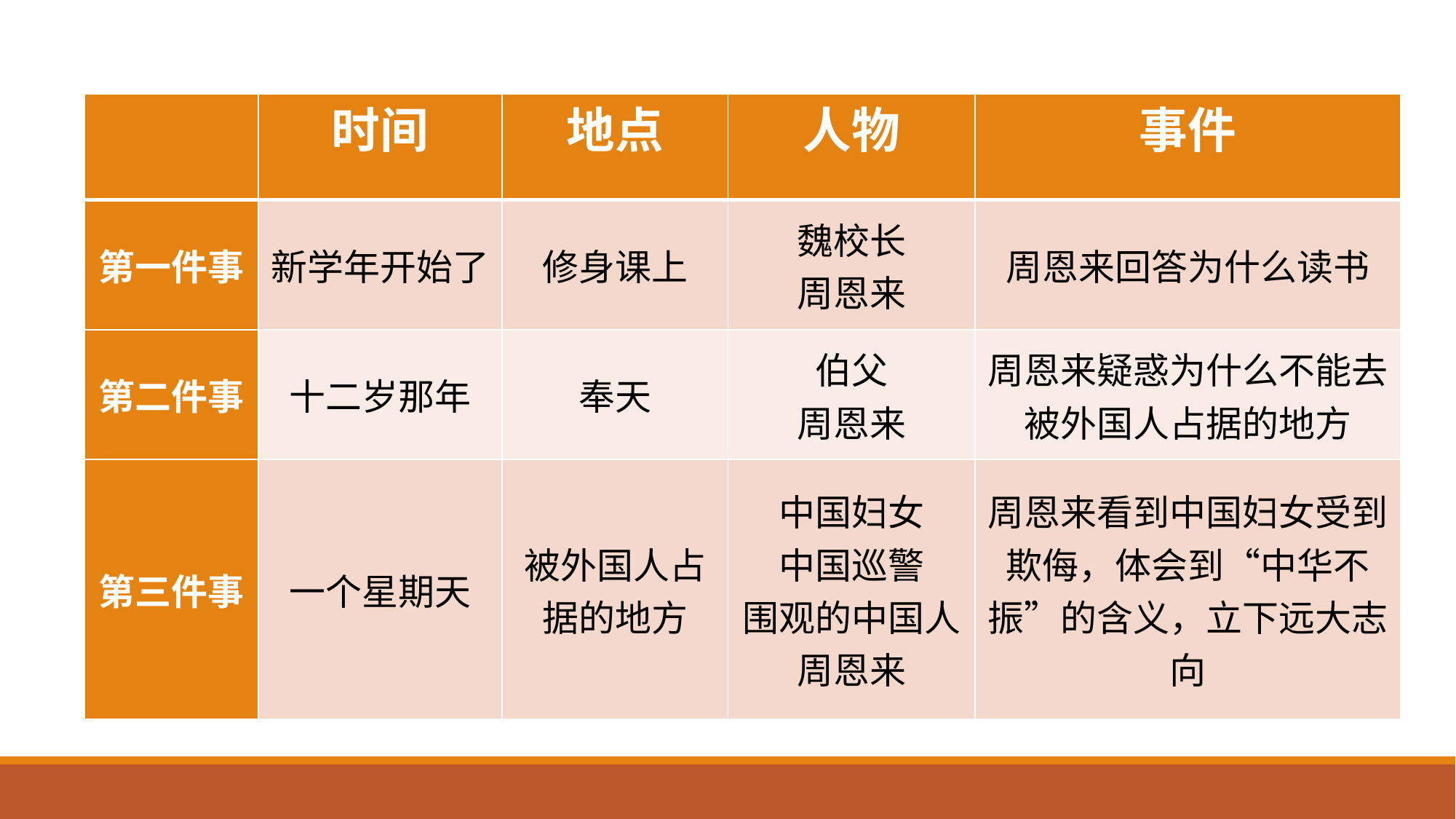

|  | 时间 | 地点 | 人物 | 事件 |
| --- | --- | --- | --- | --- |
| 第一件事 | 新学年开始了 | 修身课上 | 魏校长 周恩来 | 周恩来回答为什么读书 |
| 第二件事 | 十二岁那年 | 奉天 | 伯父 周恩来 | 周恩来疑惑为什么不能去被外国人占据的地方 |
| 第三件事 | 一个星期天 | 被外国人占据的地方 | 中国妇女 中国巡警 围观的中国人 周恩来 | 周恩来看到中国妇女受到欺侮，体会到“中华不振”的含义，立下远大志向 |